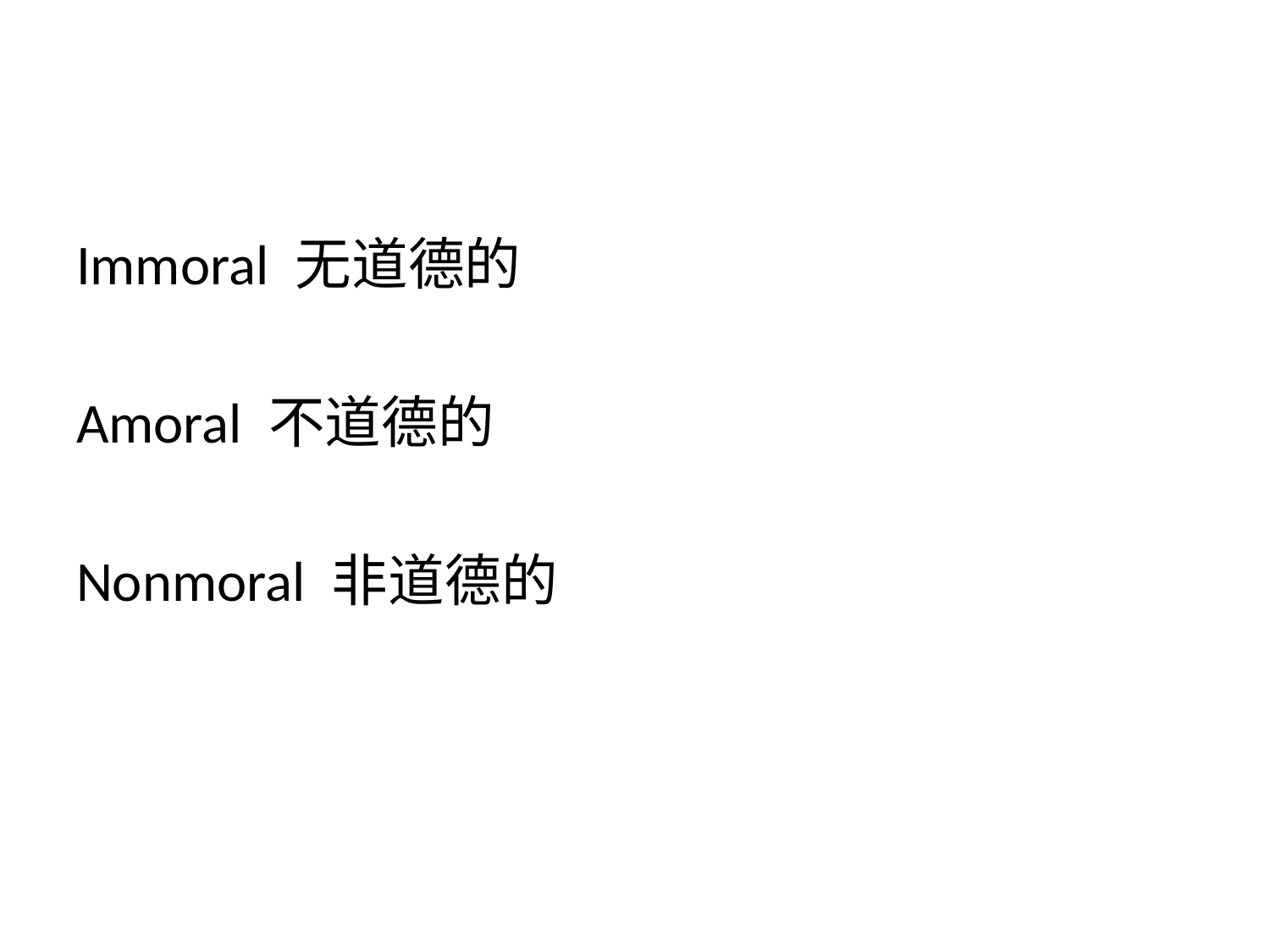

#
Immoral 无道德的

Amoral 不道德的

Nonmoral 非道德的